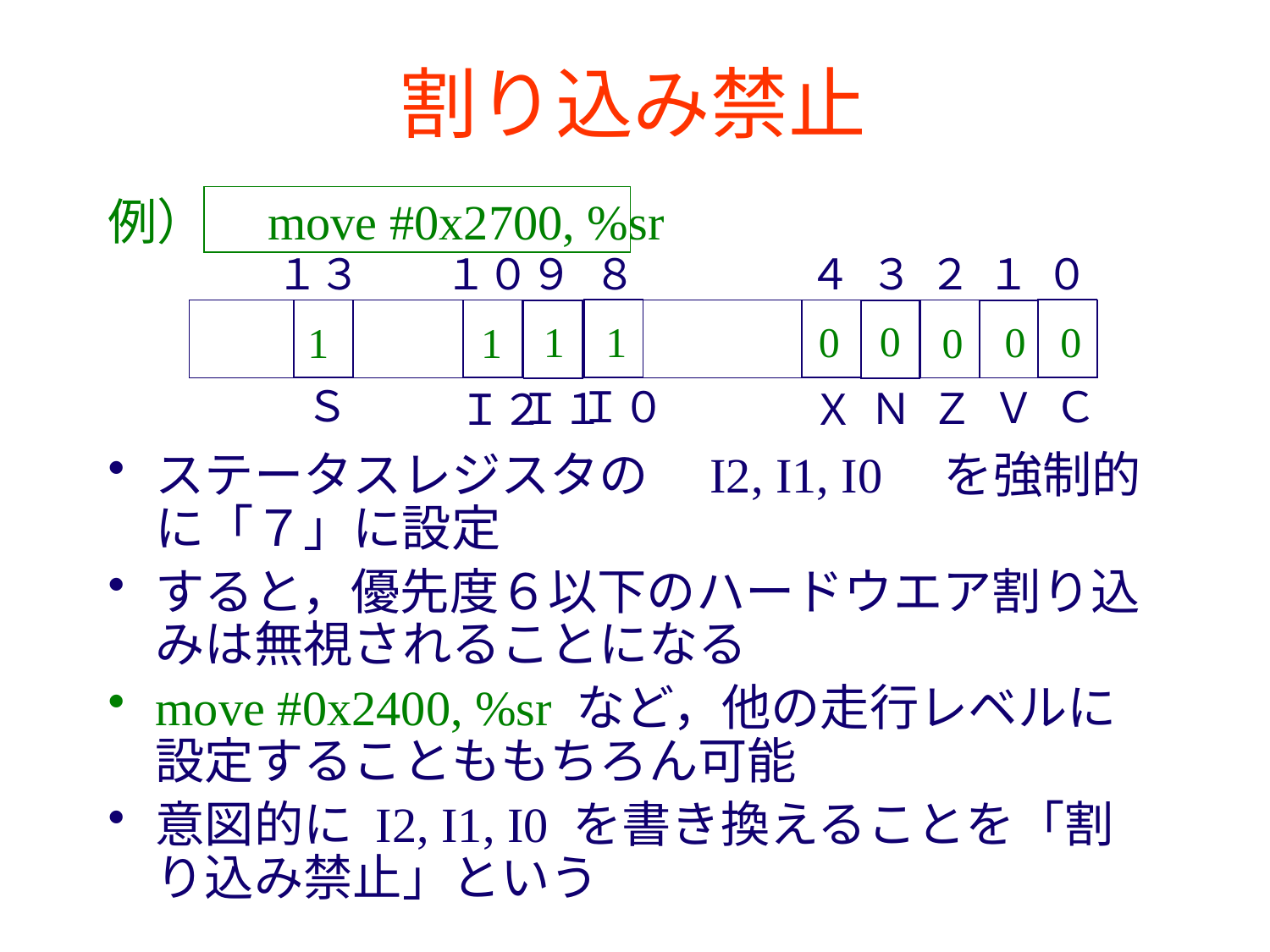

# 割り込み禁止

例）　move #0x2700, %sr

ステータスレジスタの　I2, I1, I0　を強制的に「７」に設定
すると，優先度６以下のハードウエア割り込みは無視されることになる
move #0x2400, %sr など，他の走行レベルに設定することももちろん可能
意図的に I2, I1, I0 を書き換えることを「割り込み禁止」という

１３
１０
９
８
４
３
２
１
０

0
1
0
0
1
0
1
0
1
Ｓ
Ｉ０
Ｃ
Ｖ
Ｉ１
Ｎ
Ｚ
Ｉ２
Ｘ